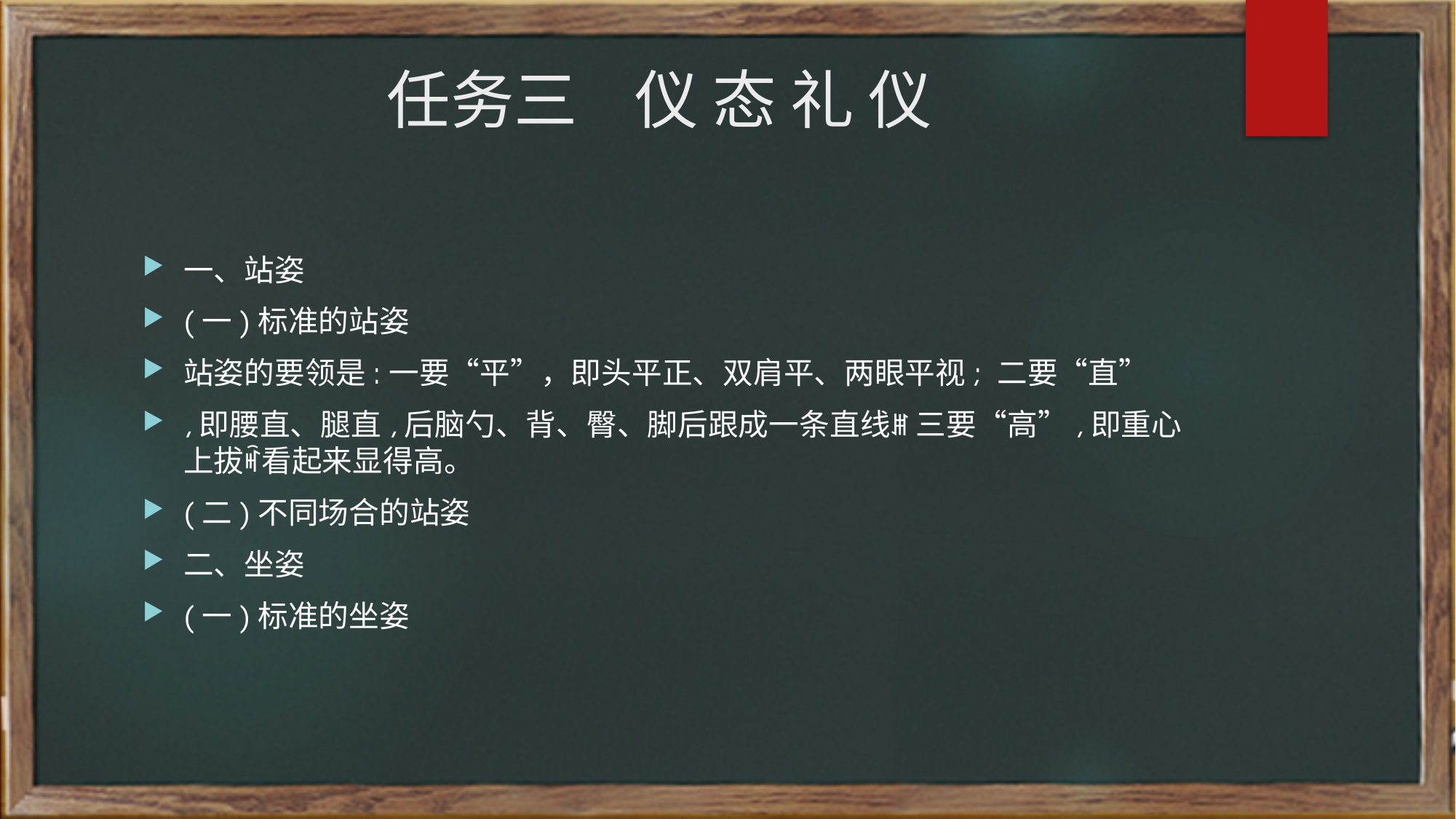

# 任务三    仪 态 礼 仪
一、站姿
(一)标准的站姿
站姿的要领是:一要“平”，即头平正、双肩平、两眼平视; 二要“直”
,即腰直、腿直,后脑勺、背、臀、脚后跟成一条直线ꎮ 三要“高”,即重心上拔ꎬ看起来显得高。
(二)不同场合的站姿
二、坐姿
(一)标准的坐姿